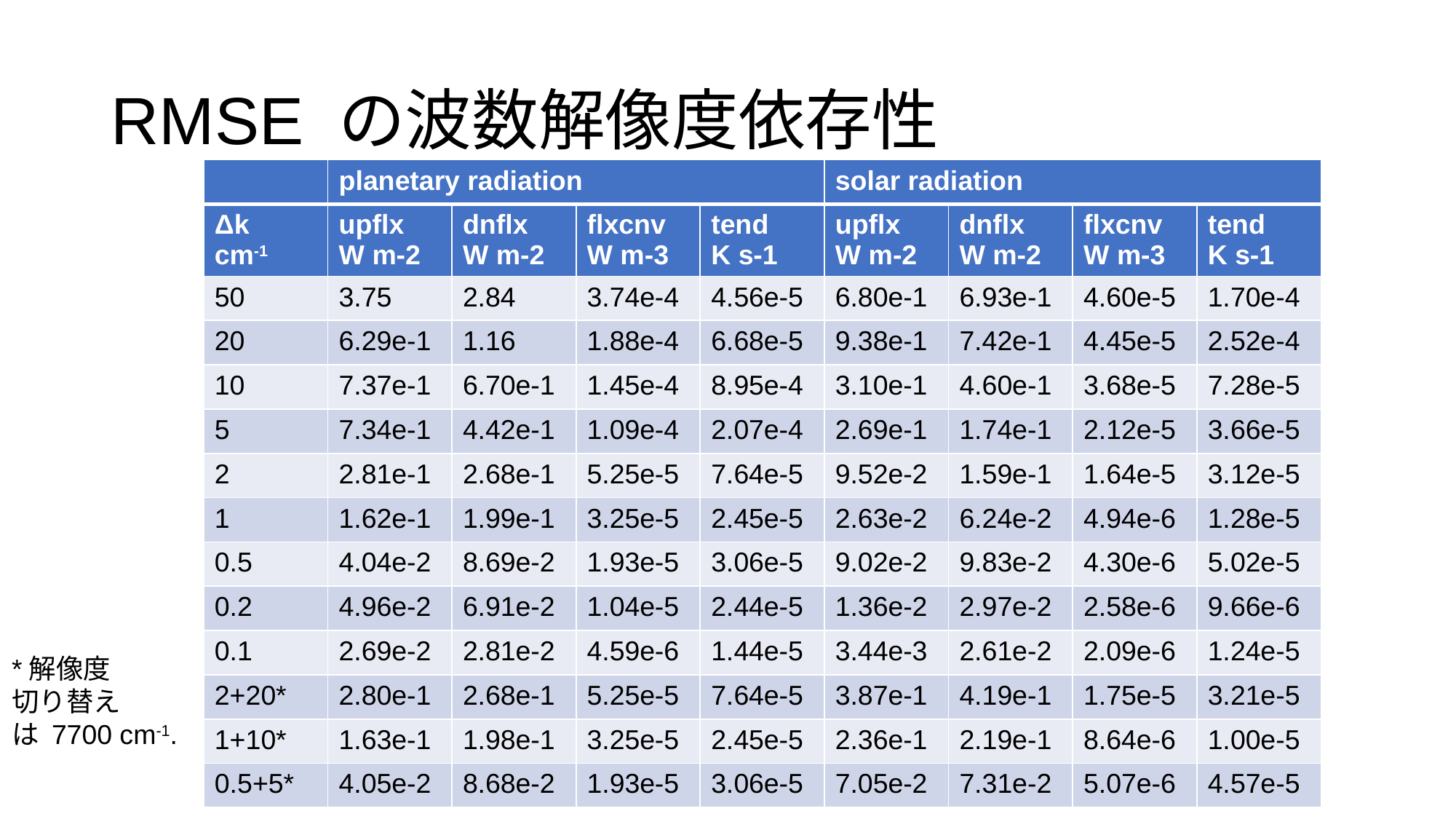

# RMSE の波数解像度依存性
|  | planetary radiation |  |  |  | solar radiation |  |  |  |
| --- | --- | --- | --- | --- | --- | --- | --- | --- |
| Δk cm-1 | upflx W m-2 | dnflx W m-2 | flxcnv W m-3 | tend K s-1 | upflx W m-2 | dnflx W m-2 | flxcnv W m-3 | tend K s-1 |
| 50 | 3.75 | 2.84 | 3.74e-4 | 4.56e-5 | 6.80e-1 | 6.93e-1 | 4.60e-5 | 1.70e-4 |
| 20 | 6.29e-1 | 1.16 | 1.88e-4 | 6.68e-5 | 9.38e-1 | 7.42e-1 | 4.45e-5 | 2.52e-4 |
| 10 | 7.37e-1 | 6.70e-1 | 1.45e-4 | 8.95e-4 | 3.10e-1 | 4.60e-1 | 3.68e-5 | 7.28e-5 |
| 5 | 7.34e-1 | 4.42e-1 | 1.09e-4 | 2.07e-4 | 2.69e-1 | 1.74e-1 | 2.12e-5 | 3.66e-5 |
| 2 | 2.81e-1 | 2.68e-1 | 5.25e-5 | 7.64e-5 | 9.52e-2 | 1.59e-1 | 1.64e-5 | 3.12e-5 |
| 1 | 1.62e-1 | 1.99e-1 | 3.25e-5 | 2.45e-5 | 2.63e-2 | 6.24e-2 | 4.94e-6 | 1.28e-5 |
| 0.5 | 4.04e-2 | 8.69e-2 | 1.93e-5 | 3.06e-5 | 9.02e-2 | 9.83e-2 | 4.30e-6 | 5.02e-5 |
| 0.2 | 4.96e-2 | 6.91e-2 | 1.04e-5 | 2.44e-5 | 1.36e-2 | 2.97e-2 | 2.58e-6 | 9.66e-6 |
| 0.1 | 2.69e-2 | 2.81e-2 | 4.59e-6 | 1.44e-5 | 3.44e-3 | 2.61e-2 | 2.09e-6 | 1.24e-5 |
| 2+20\* | 2.80e-1 | 2.68e-1 | 5.25e-5 | 7.64e-5 | 3.87e-1 | 4.19e-1 | 1.75e-5 | 3.21e-5 |
| 1+10\* | 1.63e-1 | 1.98e-1 | 3.25e-5 | 2.45e-5 | 2.36e-1 | 2.19e-1 | 8.64e-6 | 1.00e-5 |
| 0.5+5\* | 4.05e-2 | 8.68e-2 | 1.93e-5 | 3.06e-5 | 7.05e-2 | 7.31e-2 | 5.07e-6 | 4.57e-5 |
*解像度
切り替え
は 7700 cm-1.